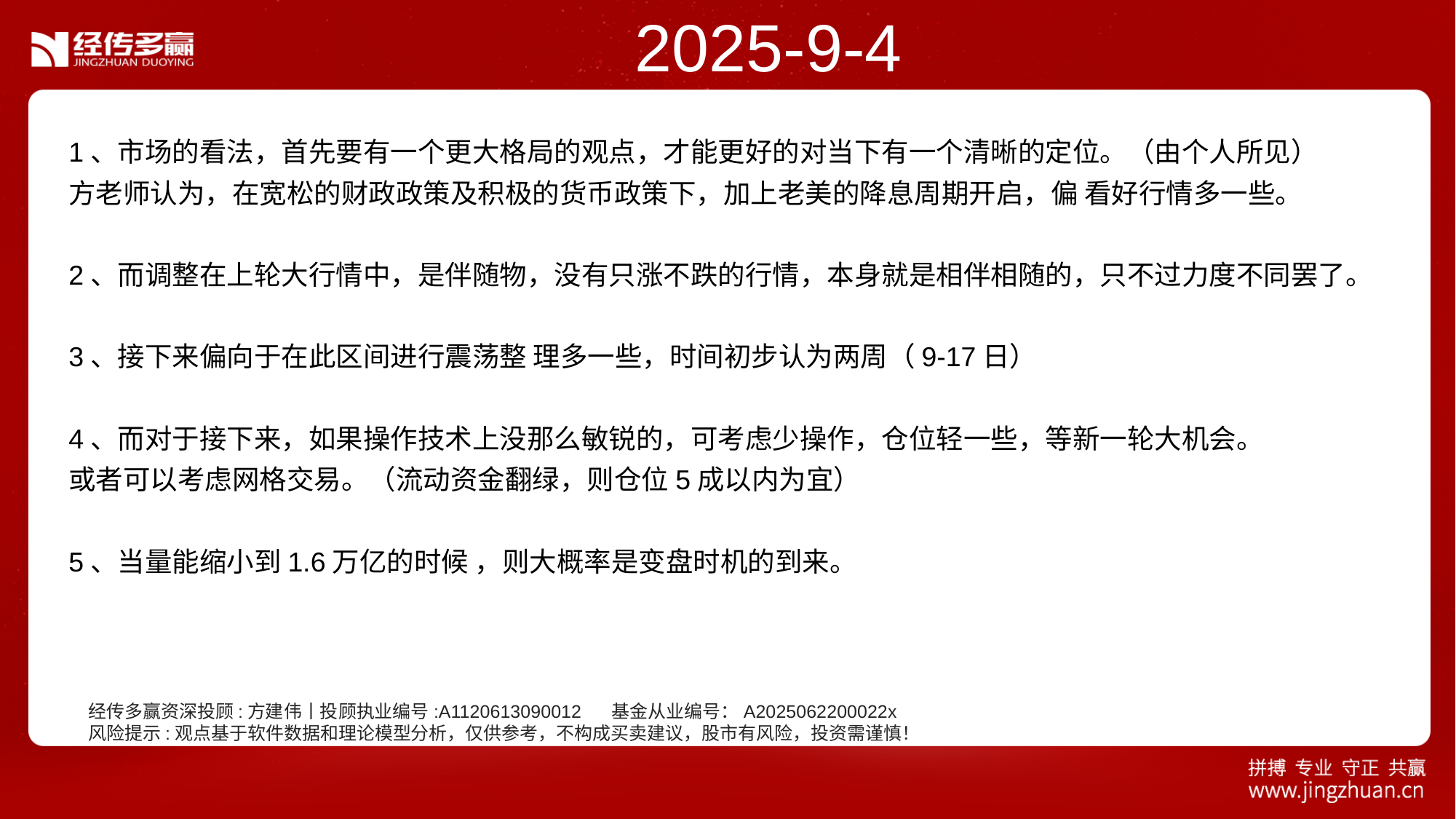

2025-9-4
1、市场的看法，首先要有一个更大格局的观点，才能更好的对当下有一个清晰的定位。（由个人所见）
方老师认为，在宽松的财政政策及积极的货币政策下，加上老美的降息周期开启，偏 看好行情多一些。

2、而调整在上轮大行情中，是伴随物，没有只涨不跌的行情，本身就是相伴相随的，只不过力度不同罢了。

3、接下来偏向于在此区间进行震荡整 理多一些，时间初步认为两周（9-17日）

4、而对于接下来，如果操作技术上没那么敏锐的，可考虑少操作，仓位轻一些，等新一轮大机会。
或者可以考虑网格交易。（流动资金翻绿，则仓位5成以内为宜）

5、当量能缩小到1.6万亿的时候 ，则大概率是变盘时机的到来。